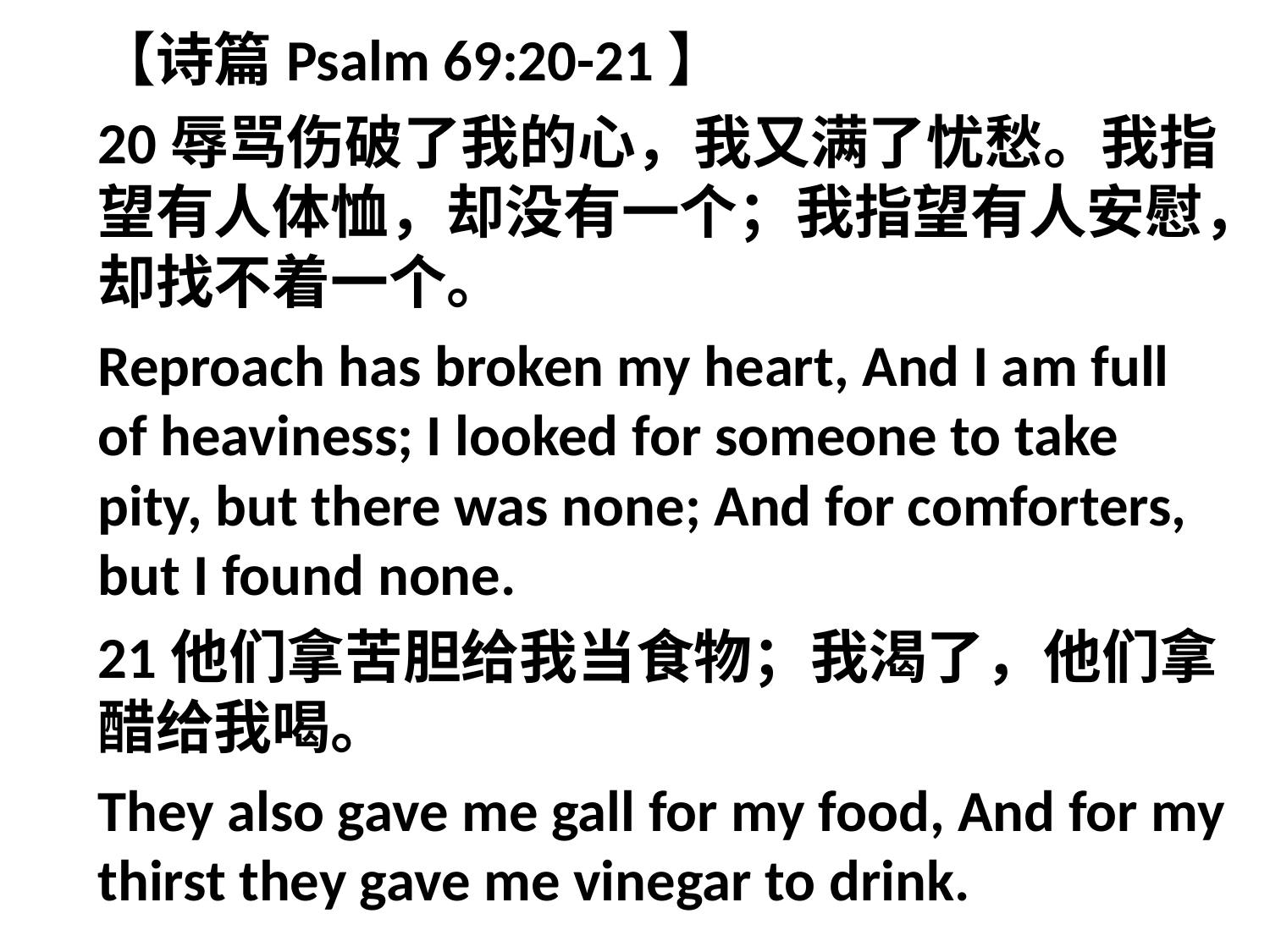

【诗篇Psalm 69:20-21】
20辱骂伤破了我的心，我又满了忧愁。我指望有人体恤，却没有一个；我指望有人安慰，却找不着一个。
Reproach has broken my heart, And I am full of heaviness; I looked for someone to take pity, but there was none; And for comforters, but I found none.
21他们拿苦胆给我当食物；我渴了，他们拿醋给我喝。
They also gave me gall for my food, And for my thirst they gave me vinegar to drink.